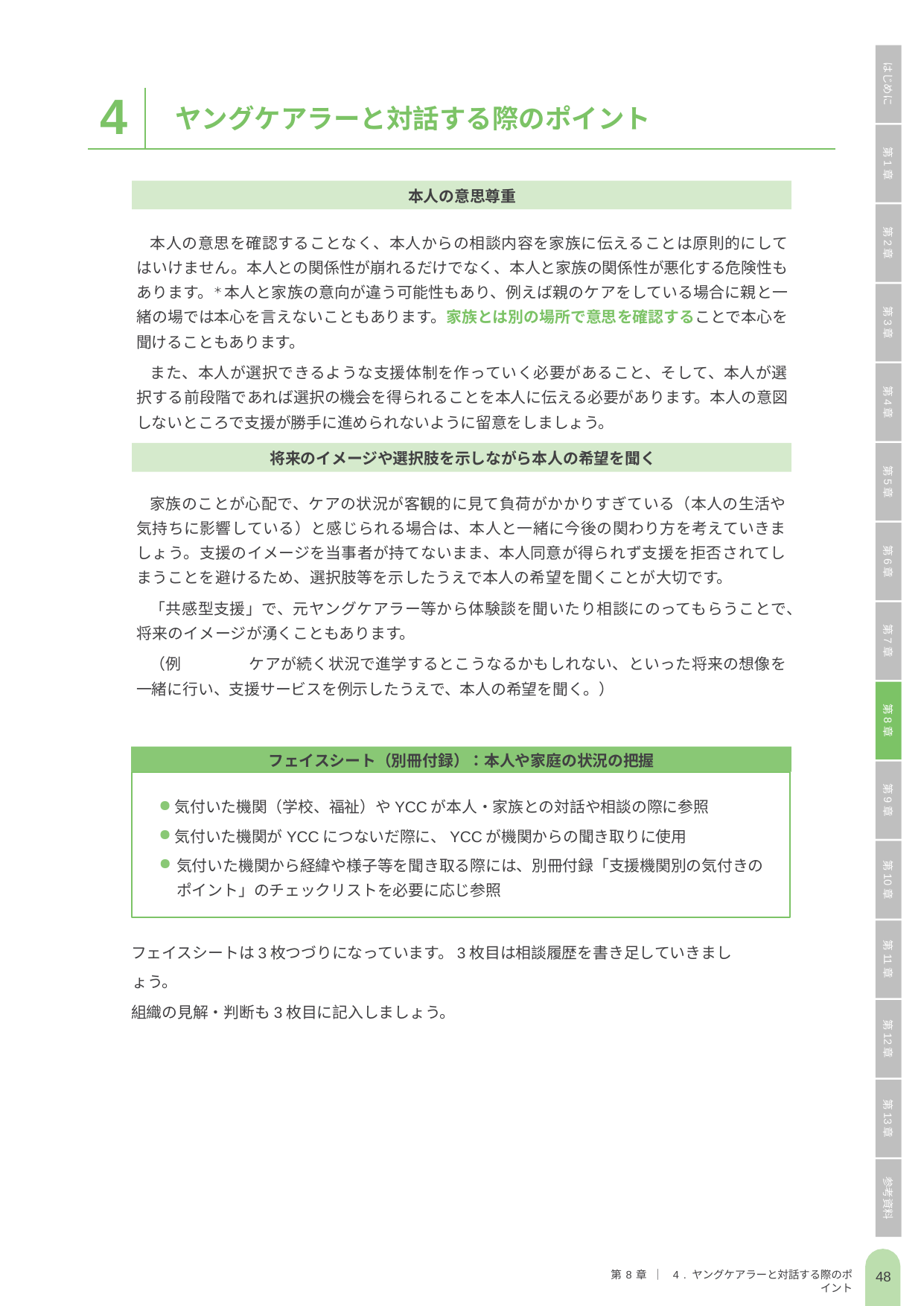

はじめに
第1章
第2章
第3章
第4章
第5章
第6章
第7章
第8章
第9章
第10章
第11章
第12章
第13章
参考資料
4

ヤングケアラーと対話する際のポイント
本人の意思尊重
本人の意思を確認することなく、本人からの相談内容を家族に伝えることは原則的にしてはいけません。本人との関係性が崩れるだけでなく、本人と家族の関係性が悪化する危険性もあります。＊ 本人と家族の意向が違う可能性もあり、例えば親のケアをしている場合に親と一緒の場では本心を言えないこともあります。家族とは別の場所で意思を確認することで本心を聞けることもあります。
また、本人が選択できるような支援体制を作っていく必要があること、そして、本人が選択する前段階であれば選択の機会を得られることを本人に伝える必要があります。本人の意図しないところで支援が勝手に進められないように留意をしましょう。
将来のイメージや選択肢を示しながら本人の希望を聞く
家族のことが心配で、ケアの状況が客観的に見て負荷がかかりすぎている（本人の生活や気持ちに影響している）と感じられる場合は、本人と一緒に今後の関わり方を考えていきましょう。支援のイメージを当事者が持てないまま、本人同意が得られず支援を拒否されてしまうことを避けるため、選択肢等を示したうえで本人の希望を聞くことが大切です。
「共感型支援」で、元ヤングケアラー等から体験談を聞いたり相談にのってもらうことで、将来のイメージが湧くこともあります。
（例	ケアが続く状況で進学するとこうなるかもしれない、といった将来の想像を一緒に行い、支援サービスを例示したうえで、本人の希望を聞く。）
フェイスシート（別冊付録）：本人や家庭の状況の把握

気付いた機関（学校、福祉）やYCCが本人・家族との対話や相談の際に参照
気付いた機関がYCCにつないだ際に、YCCが機関からの聞き取りに使用
気付いた機関から経緯や様子等を聞き取る際には、別冊付録「支援機関別の気付きのポイント」のチェックリストを必要に応じ参照
フェイスシートは3枚つづりになっています。3枚目は相談履歴を書き足していきましょう。
組織の見解・判断も3枚目に記入しましょう。

第8章 ｜ 4. ヤングケアラーと対話する際のポイント
48